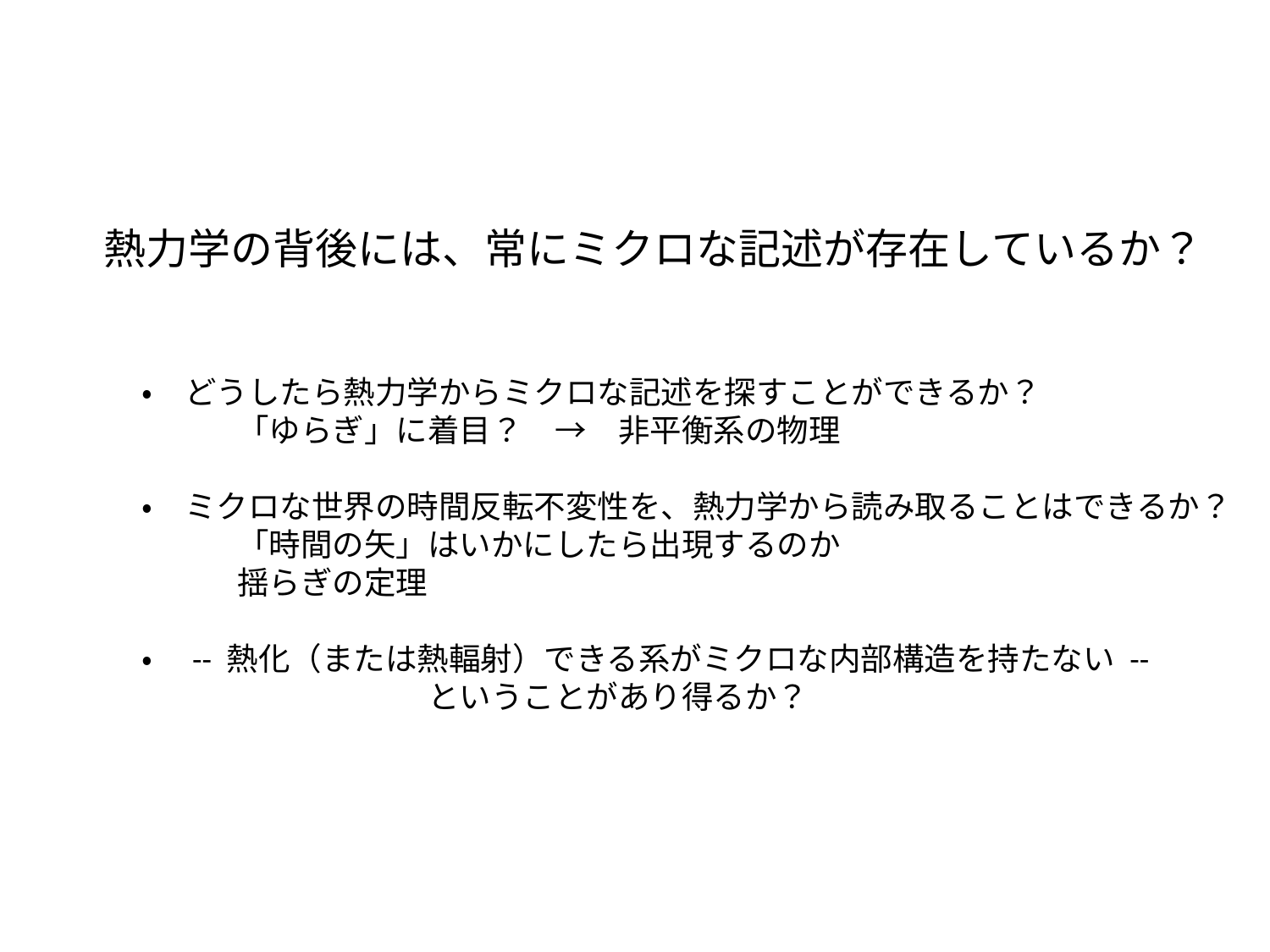

熱力学の背後には、常にミクロな記述が存在しているか？
・　どうしたら熱力学からミクロな記述を探すことができるか？
　　　「ゆらぎ」に着目？　→　非平衡系の物理

・　ミクロな世界の時間反転不変性を、熱力学から読み取ることはできるか？
　　　「時間の矢」はいかにしたら出現するのか
　　　揺らぎの定理

・　-- 熱化（または熱輻射）できる系がミクロな内部構造を持たない --
　　　　　　　　　ということがあり得るか？